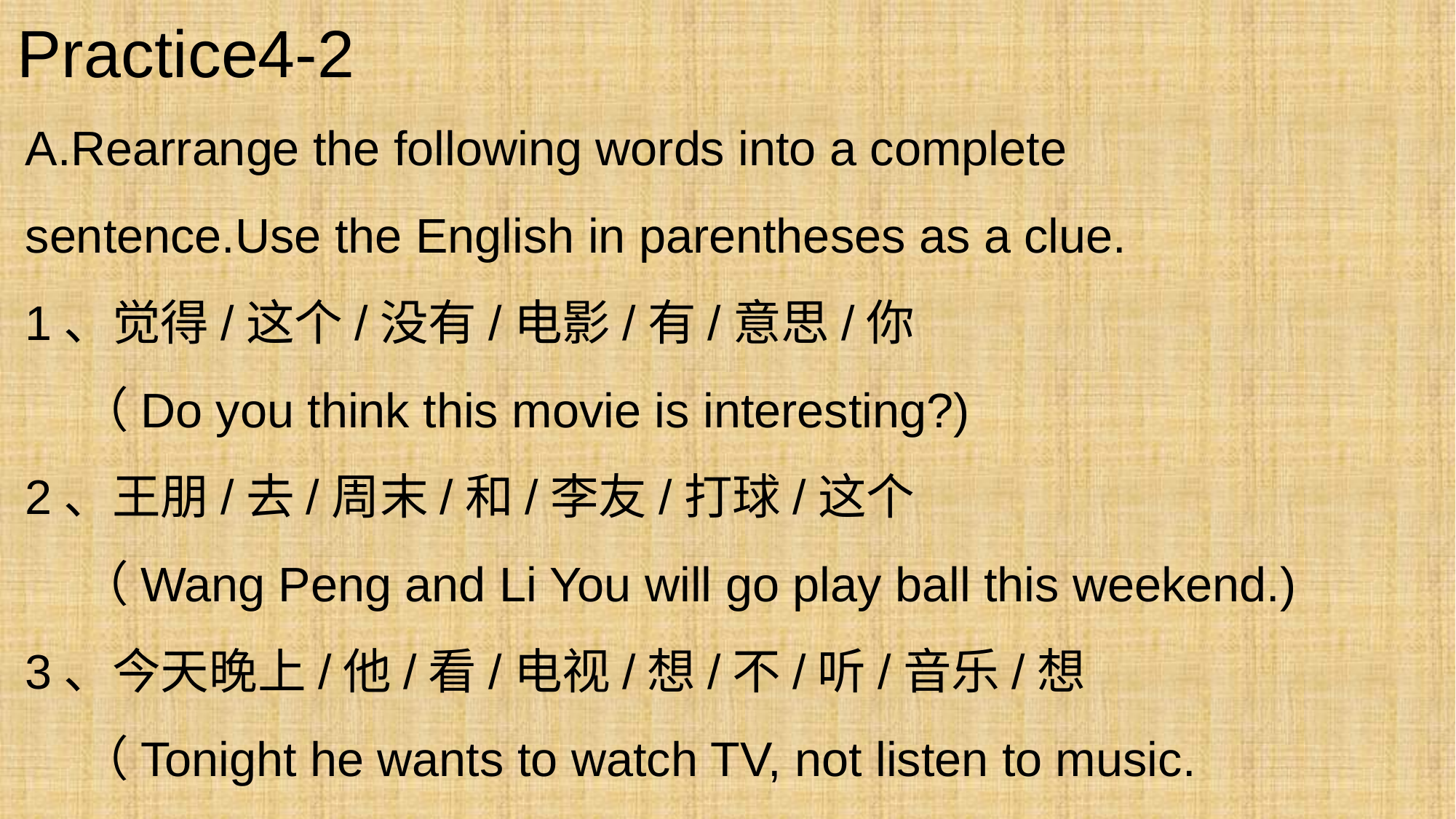

Practice4-2
A.Rearrange the following words into a complete sentence.Use the English in parentheses as a clue.
1、觉得/这个/没有/电影/有/意思/你
    （Do you think this movie is interesting?)
2、王朋/去/周末/和/李友/打球/这个
    （Wang Peng and Li You will go play ball this weekend.)
3、今天晚上/他/看/电视/想/不/听/音乐/想
    （Tonight he wants to watch TV, not listen to music.